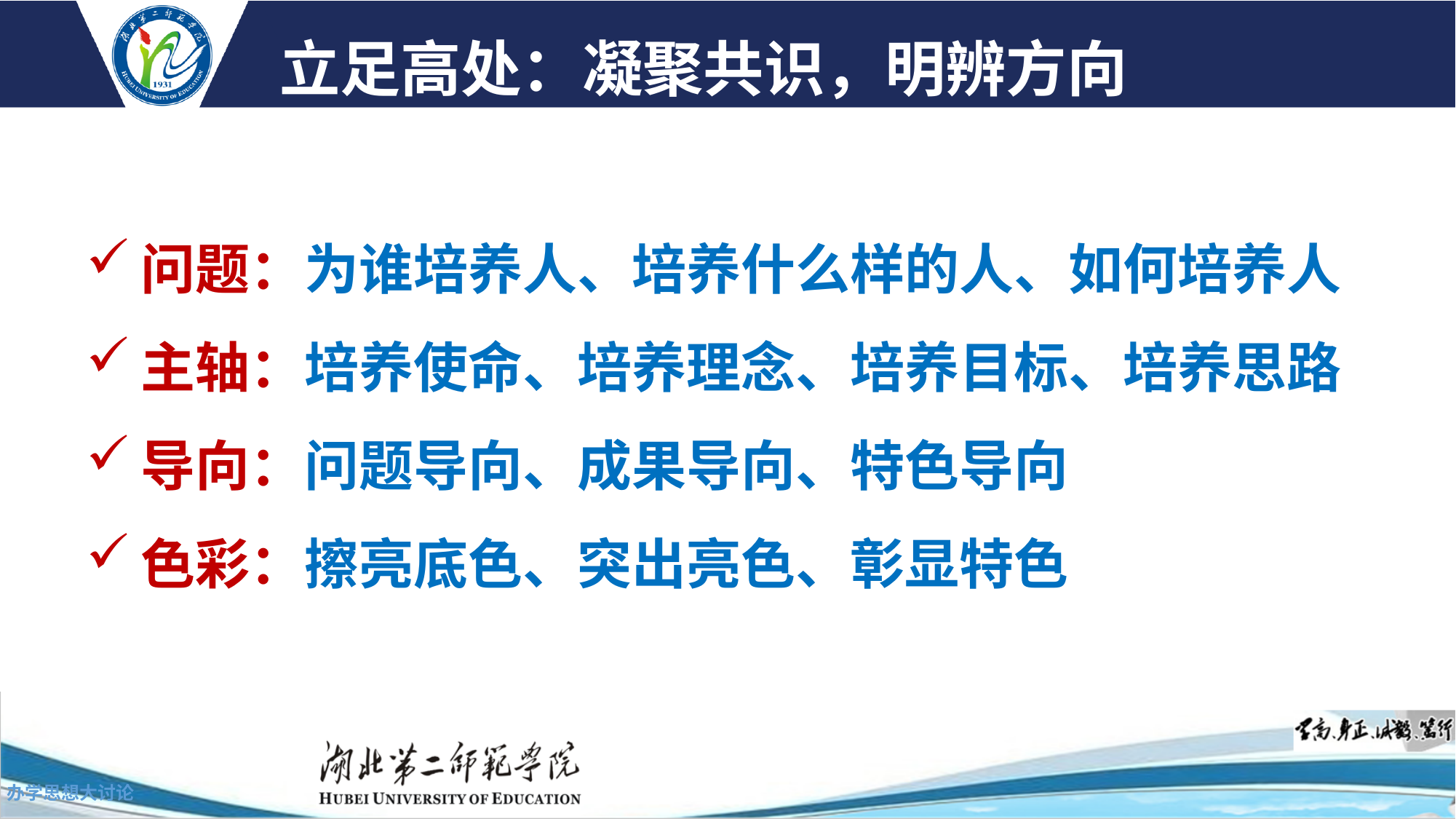

立足高处：凝聚共识，明辨方向
问题：为谁培养人、培养什么样的人、如何培养人
主轴：培养使命、培养理念、培养目标、培养思路
导向：问题导向、成果导向、特色导向
色彩：擦亮底色、突出亮色、彰显特色